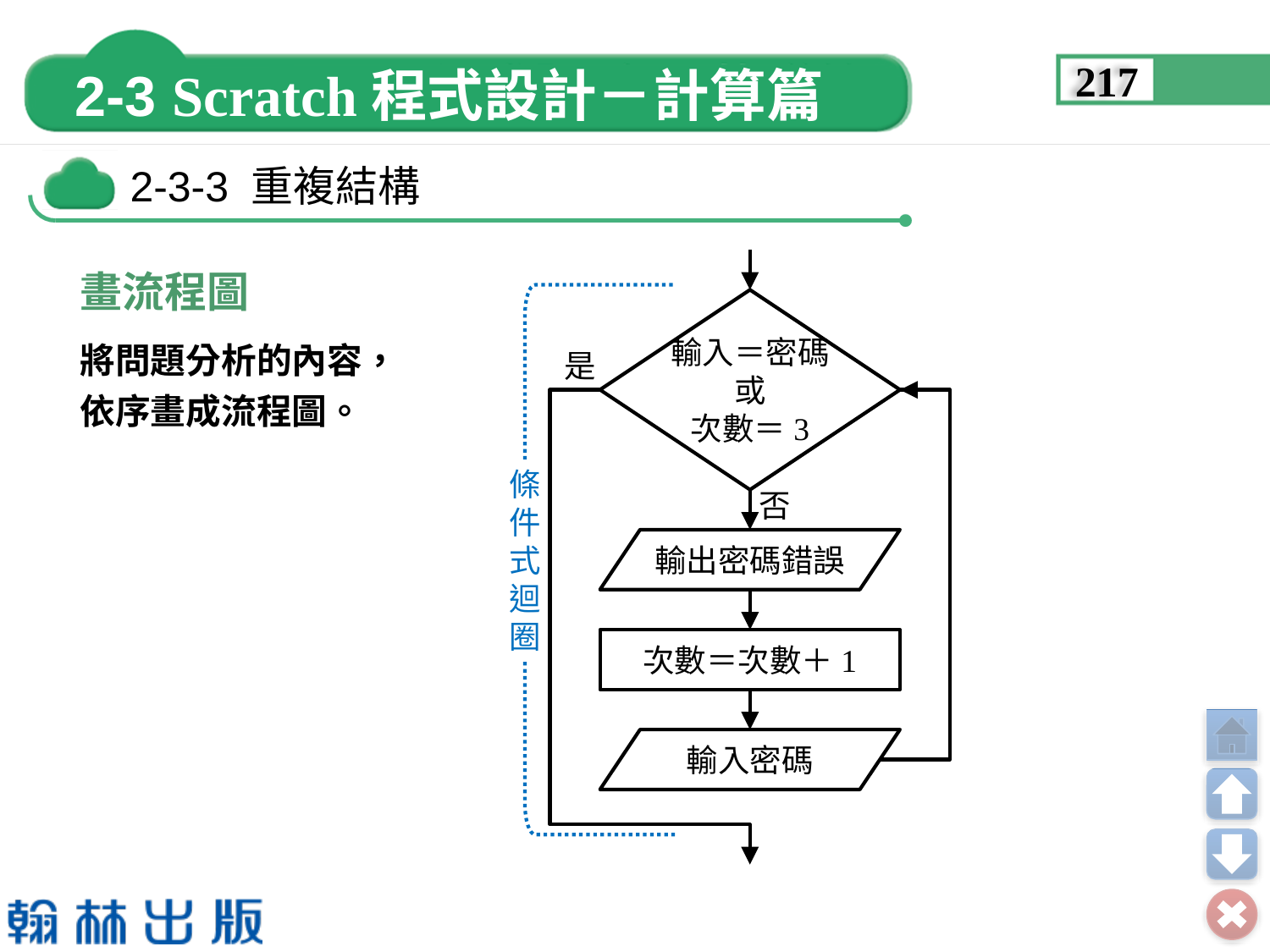

217
畫流程圖

輸入＝密碼
或
次數＝3
是

條件式迴圈
否
輸出密碼錯誤
次數＝次數＋1
輸入密碼
將問題分析的內容，
依序畫成流程圖。